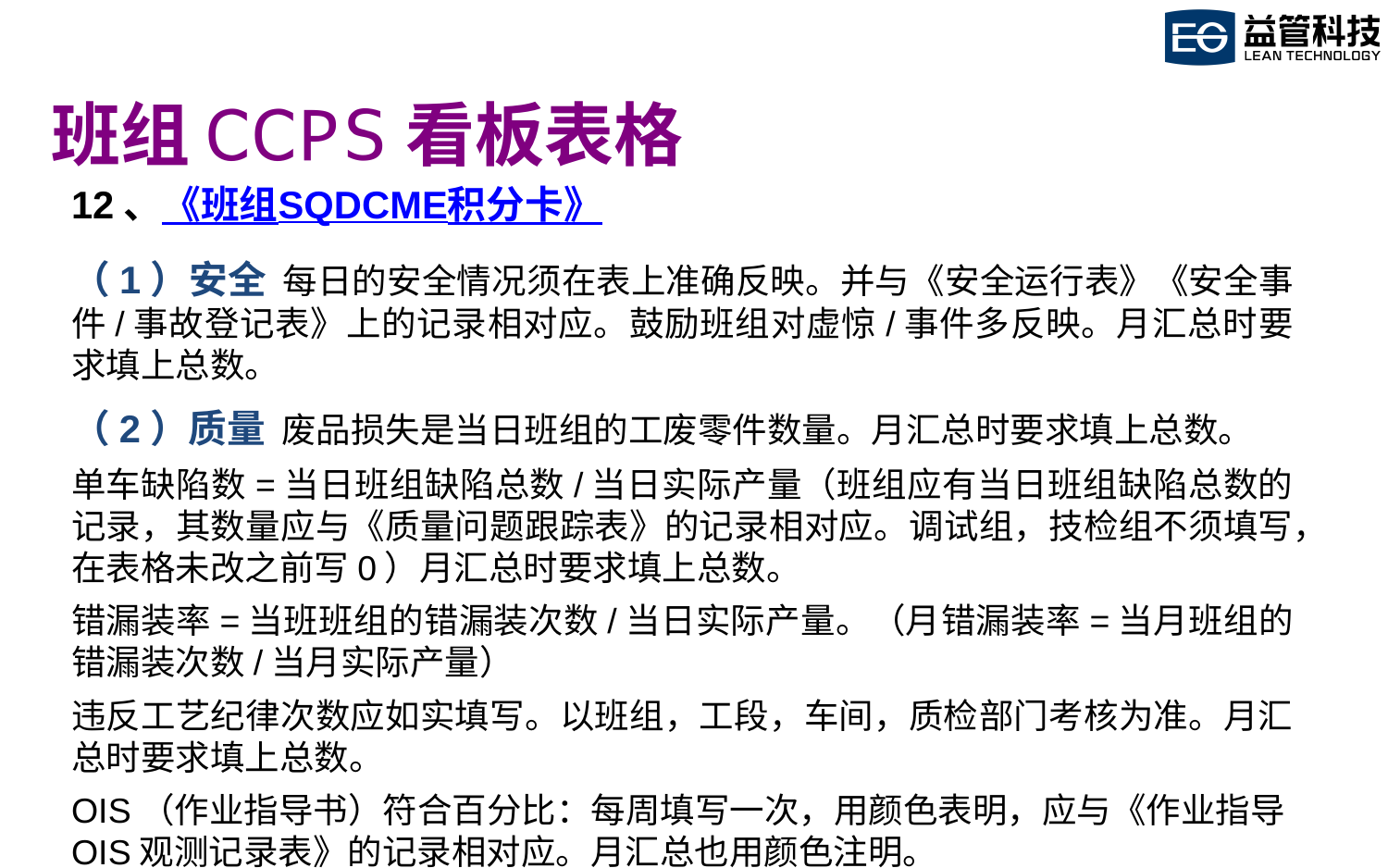

班组CCPS看板表格
12、《班组SQDCME积分卡》
（1）安全  每日的安全情况须在表上准确反映。并与《安全运行表》《安全事件/事故登记表》上的记录相对应。鼓励班组对虚惊/事件多反映。月汇总时要求填上总数。
（2）质量  废品损失是当日班组的工废零件数量。月汇总时要求填上总数。
单车缺陷数=当日班组缺陷总数/当日实际产量（班组应有当日班组缺陷总数的记录，其数量应与《质量问题跟踪表》的记录相对应。调试组，技检组不须填写，在表格未改之前写0）月汇总时要求填上总数。
错漏装率=当班班组的错漏装次数/当日实际产量。（月错漏装率=当月班组的错漏装次数/当月实际产量）
违反工艺纪律次数应如实填写。以班组，工段，车间，质检部门考核为准。月汇总时要求填上总数。
OIS（作业指导书）符合百分比：每周填写一次，用颜色表明，应与《作业指导OIS观测记录表》的记录相对应。月汇总也用颜色注明。